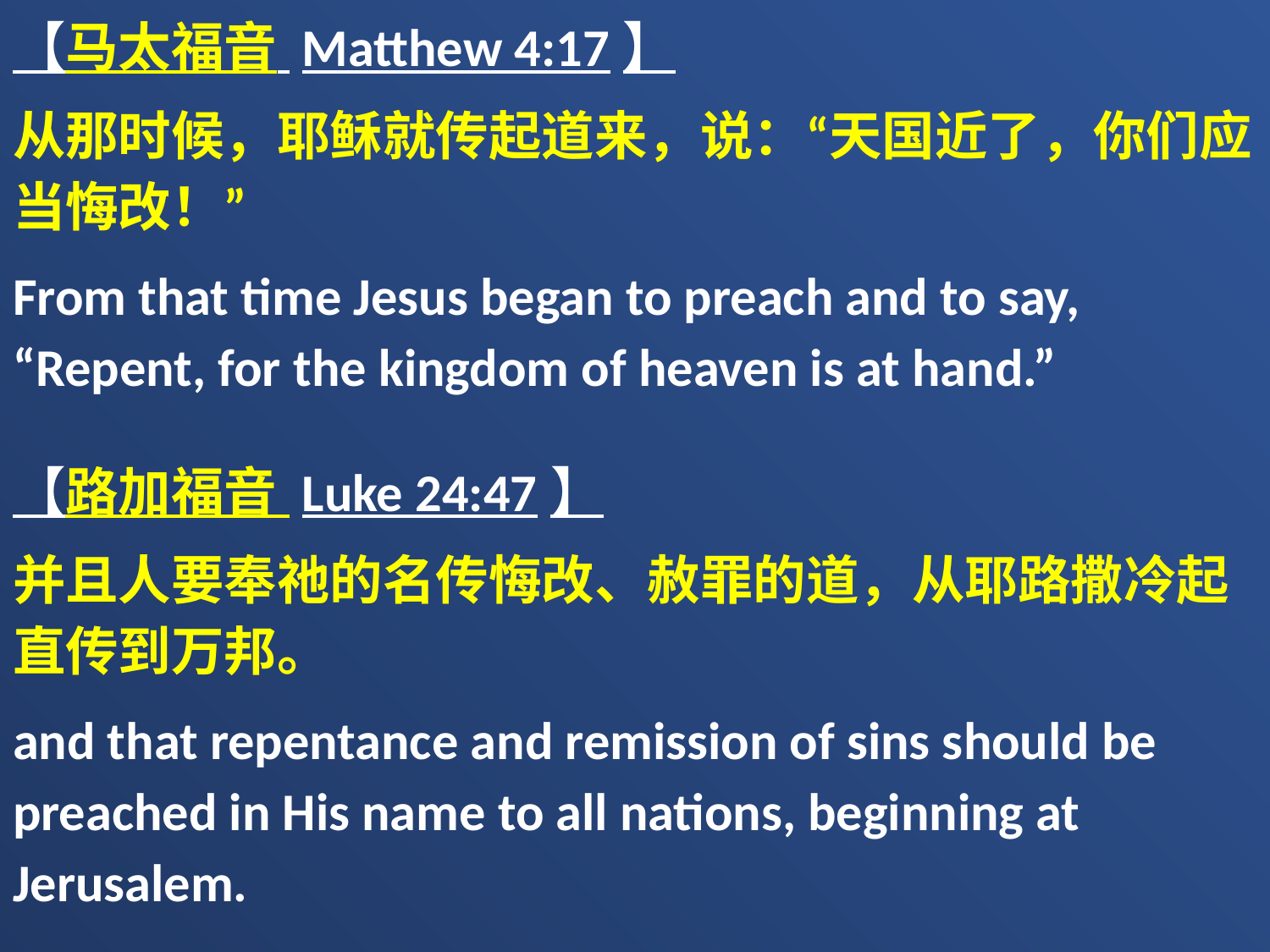

【马太福音 Matthew 4:17】
从那时候，耶稣就传起道来，说：“天国近了，你们应当悔改！”
From that time Jesus began to preach and to say, “Repent, for the kingdom of heaven is at hand.”

【路加福音 Luke 24:47】
并且人要奉祂的名传悔改、赦罪的道，从耶路撒冷起直传到万邦。
and that repentance and remission of sins should be preached in His name to all nations, beginning at Jerusalem.